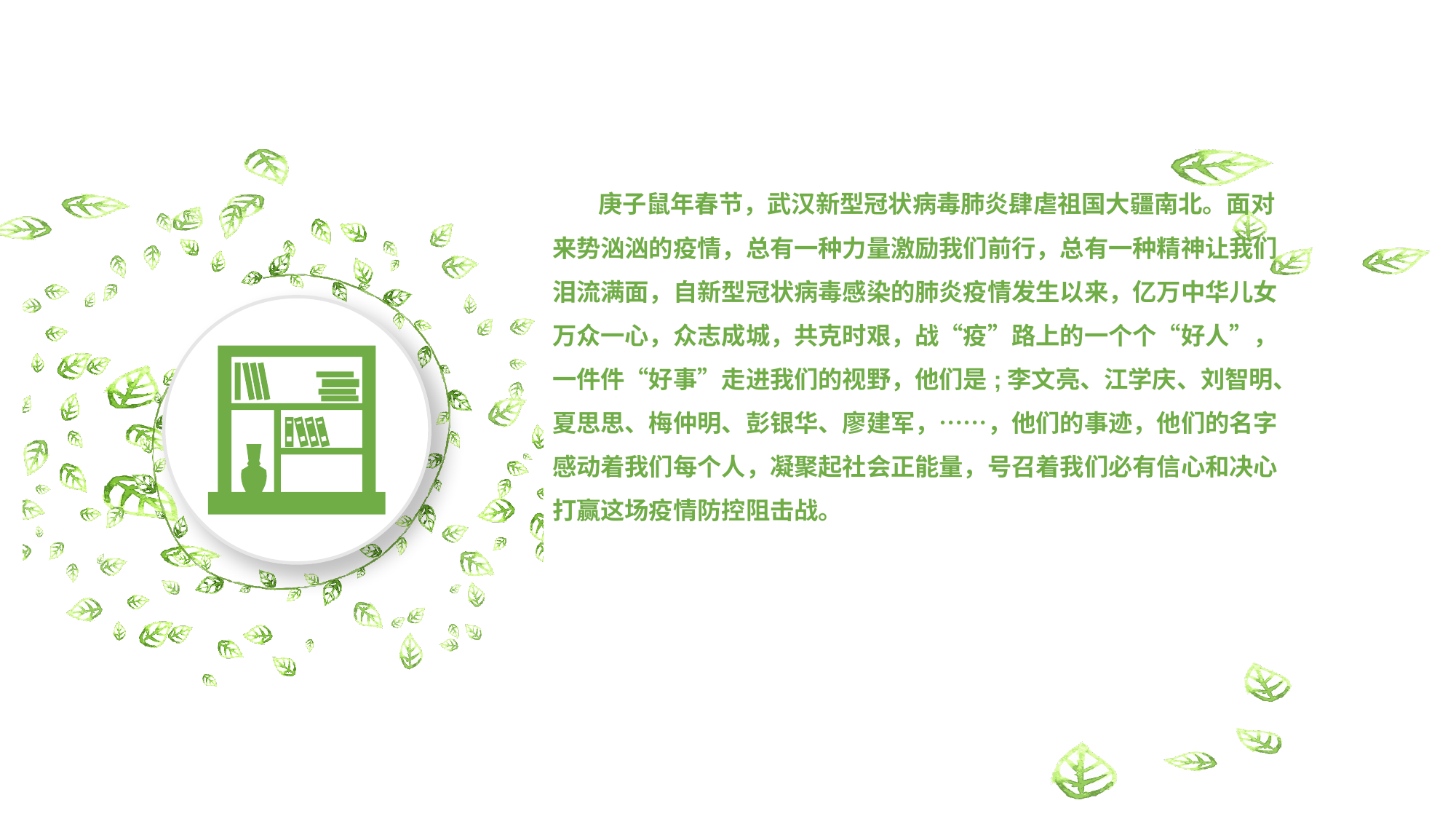

庚子鼠年春节，武汉新型冠状病毒肺炎肆虐祖国大疆南北。面对来势汹汹的疫情，总有一种力量激励我们前行，总有一种精神让我们泪流满面，自新型冠状病毒感染的肺炎疫情发生以来，亿万中华儿女万众一心，众志成城，共克时艰，战“疫”路上的一个个“好人”，一件件“好事”走进我们的视野，他们是;李文亮、江学庆、刘智明、夏思思、梅仲明、彭银华、廖建军，……，他们的事迹，他们的名字感动着我们每个人，凝聚起社会正能量，号召着我们必有信心和决心打赢这场疫情防控阻击战。

延时